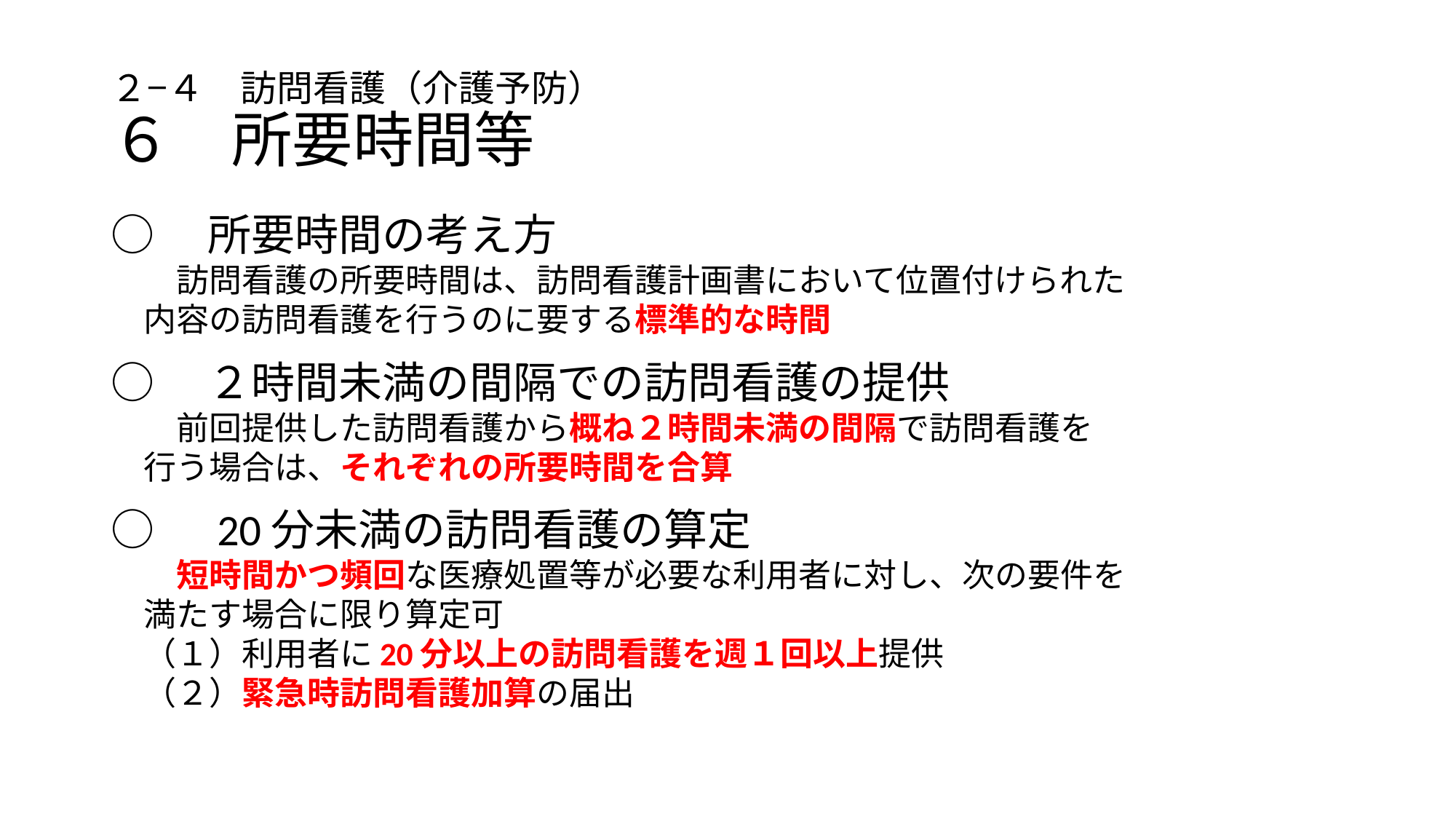

# ２−４　訪問看護（介護予防） ６　所要時間等
○　所要時間の考え方
　　訪問看護の所要時間は、訪問看護計画書において位置付けられた
　内容の訪問看護を行うのに要する標準的な時間
○　２時間未満の間隔での訪問看護の提供
　　前回提供した訪問看護から概ね２時間未満の間隔で訪問看護を
　行う場合は、それぞれの所要時間を合算
○　20分未満の訪問看護の算定
　　短時間かつ頻回な医療処置等が必要な利用者に対し、次の要件を
　満たす場合に限り算定可
　（１）利用者に20分以上の訪問看護を週１回以上提供
　（２）緊急時訪問看護加算の届出